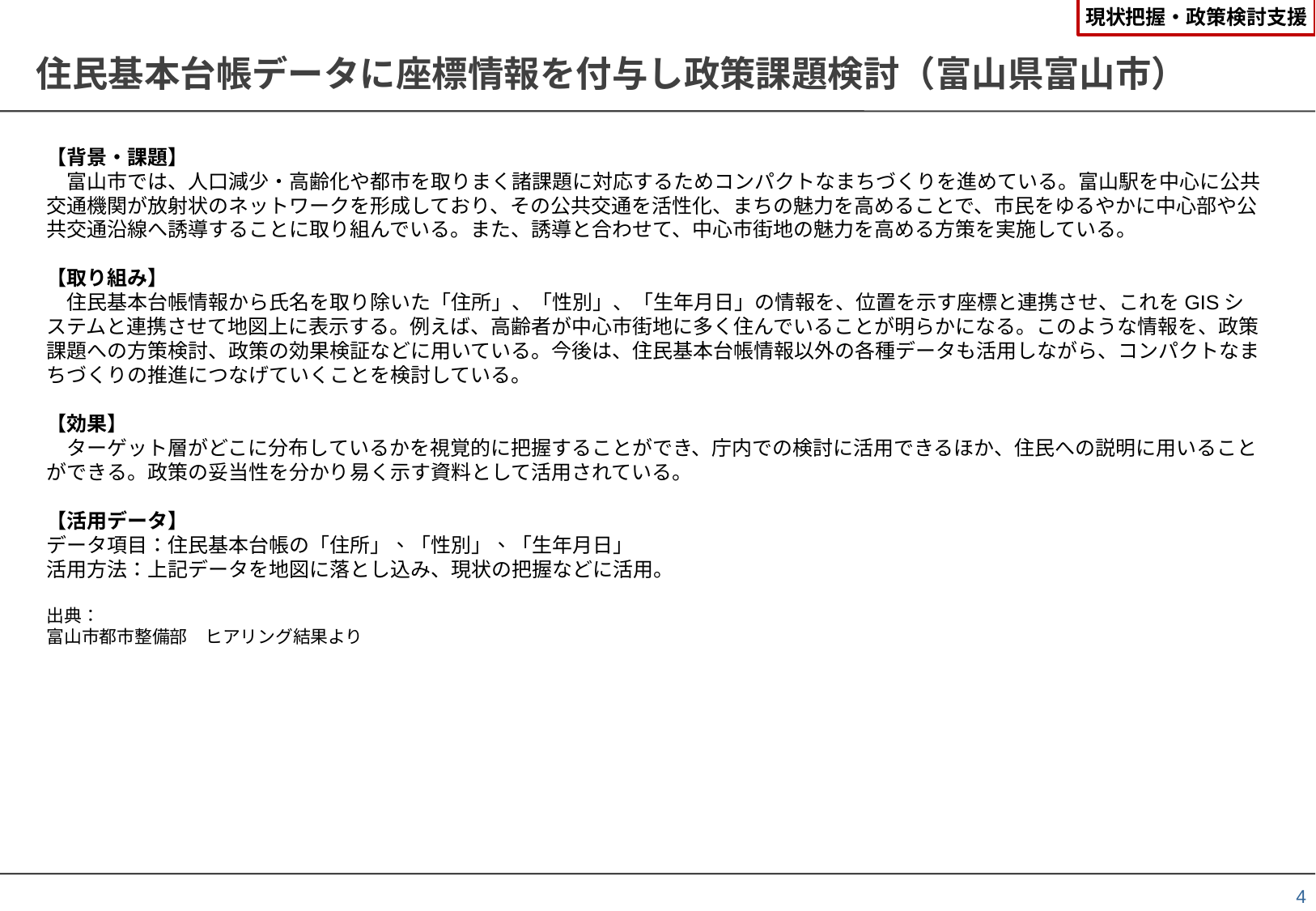

現状把握・政策検討支援
# 住民基本台帳データに座標情報を付与し政策課題検討（富山県富山市）
【背景・課題】
　富山市では、人口減少・高齢化や都市を取りまく諸課題に対応するためコンパクトなまちづくりを進めている。富山駅を中心に公共交通機関が放射状のネットワークを形成しており、その公共交通を活性化、まちの魅力を高めることで、市民をゆるやかに中心部や公共交通沿線へ誘導することに取り組んでいる。また、誘導と合わせて、中心市街地の魅力を高める方策を実施している。

【取り組み】
　住民基本台帳情報から氏名を取り除いた「住所」、「性別」、「生年月日」の情報を、位置を示す座標と連携させ、これをGISシステムと連携させて地図上に表示する。例えば、高齢者が中心市街地に多く住んでいることが明らかになる。このような情報を、政策課題への方策検討、政策の効果検証などに用いている。今後は、住民基本台帳情報以外の各種データも活用しながら、コンパクトなまちづくりの推進につなげていくことを検討している。

【効果】
　ターゲット層がどこに分布しているかを視覚的に把握することができ、庁内での検討に活用できるほか、住民への説明に用いることができる。政策の妥当性を分かり易く示す資料として活用されている。

【活用データ】
データ項目：住民基本台帳の「住所」、「性別」、「生年月日」
活用方法：上記データを地図に落とし込み、現状の把握などに活用。

出典：
富山市都市整備部　ヒアリング結果より
4